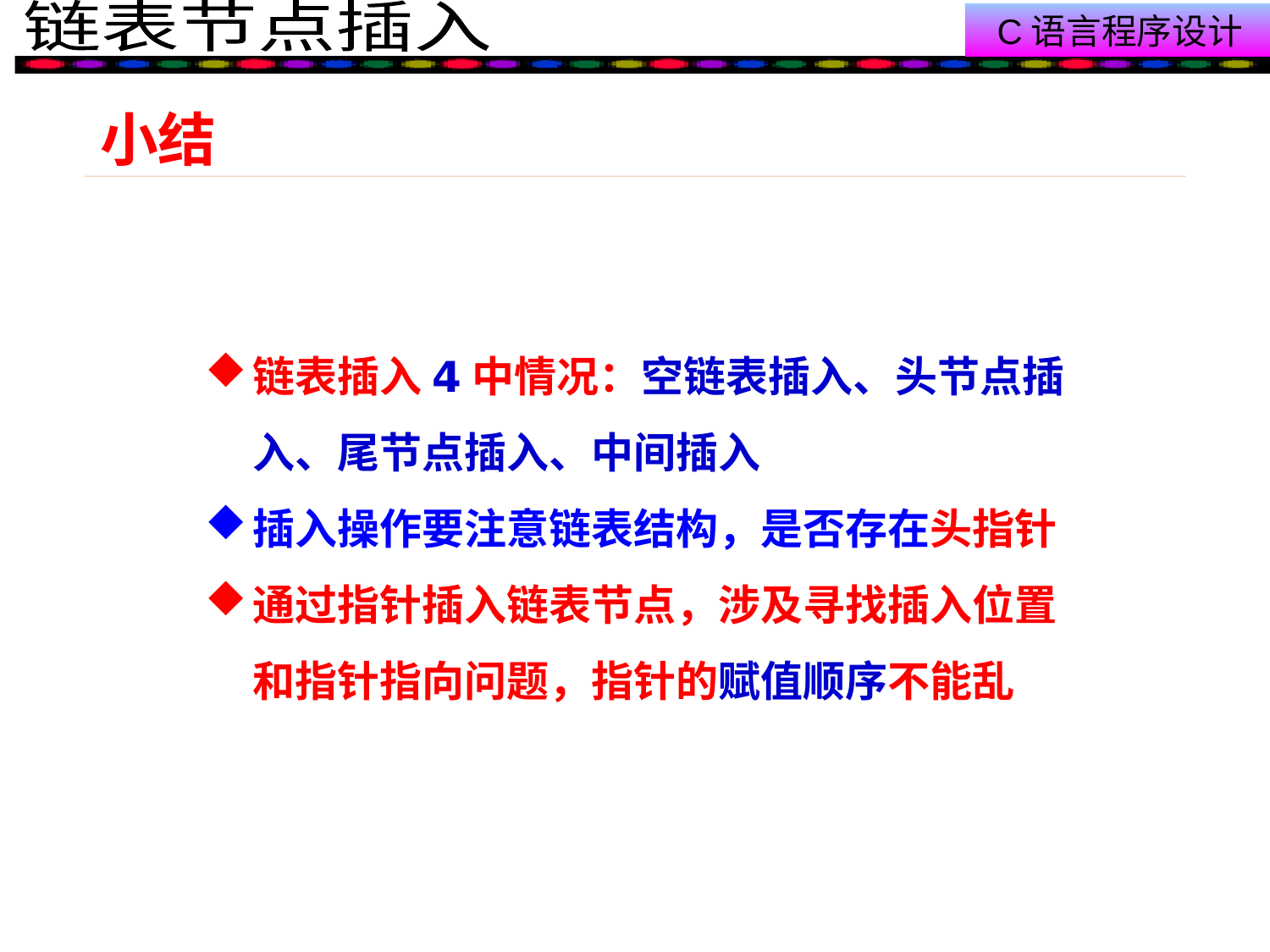

# 小结
链表插入4中情况：空链表插入、头节点插入、尾节点插入、中间插入
插入操作要注意链表结构，是否存在头指针
通过指针插入链表节点，涉及寻找插入位置和指针指向问题，指针的赋值顺序不能乱